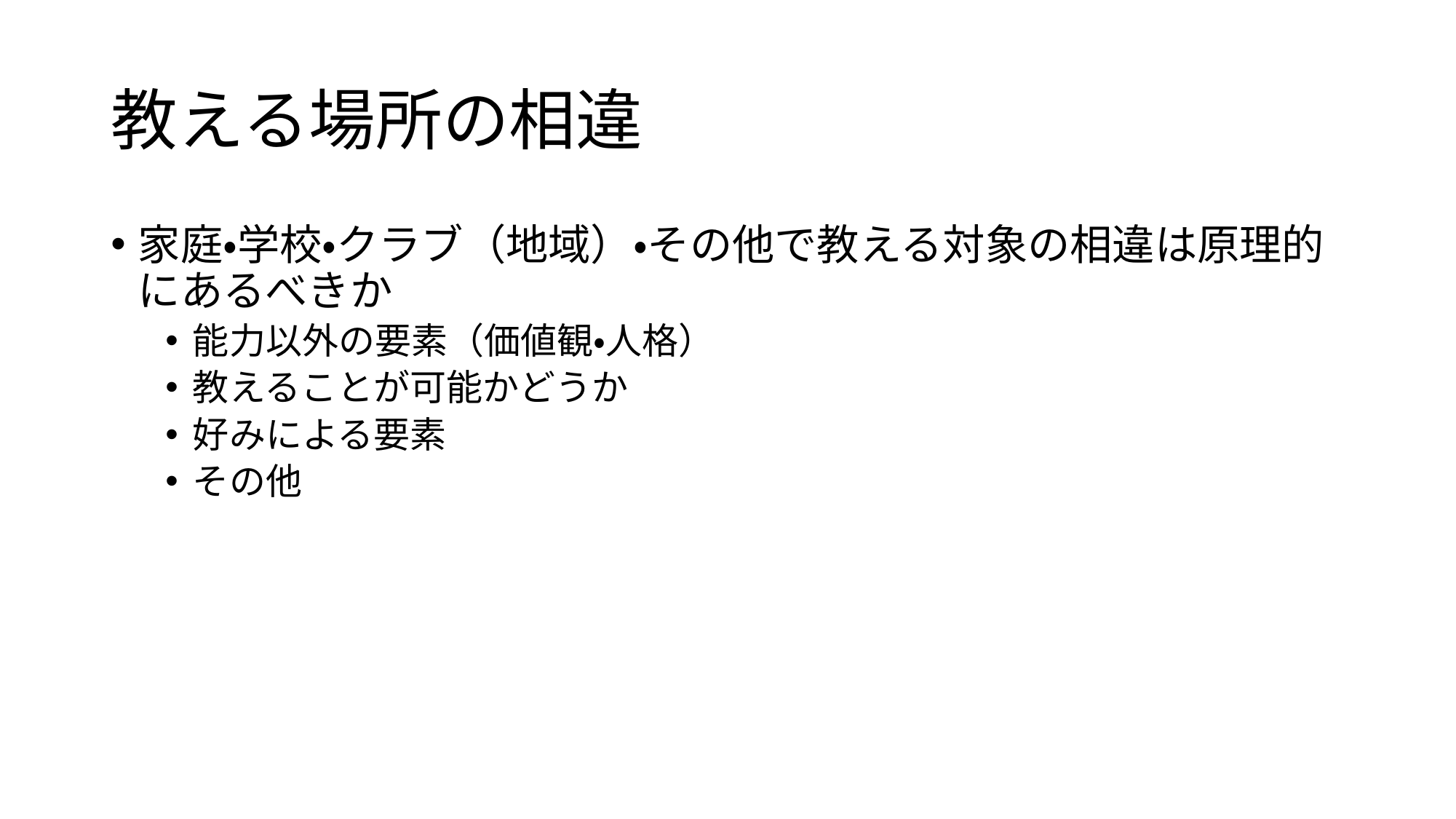

# 教える場所の相違
家庭・学校・クラブ（地域）・その他で教える対象の相違は原理的にあるべきか
能力以外の要素（価値観・人格）
教えることが可能かどうか
好みによる要素
その他